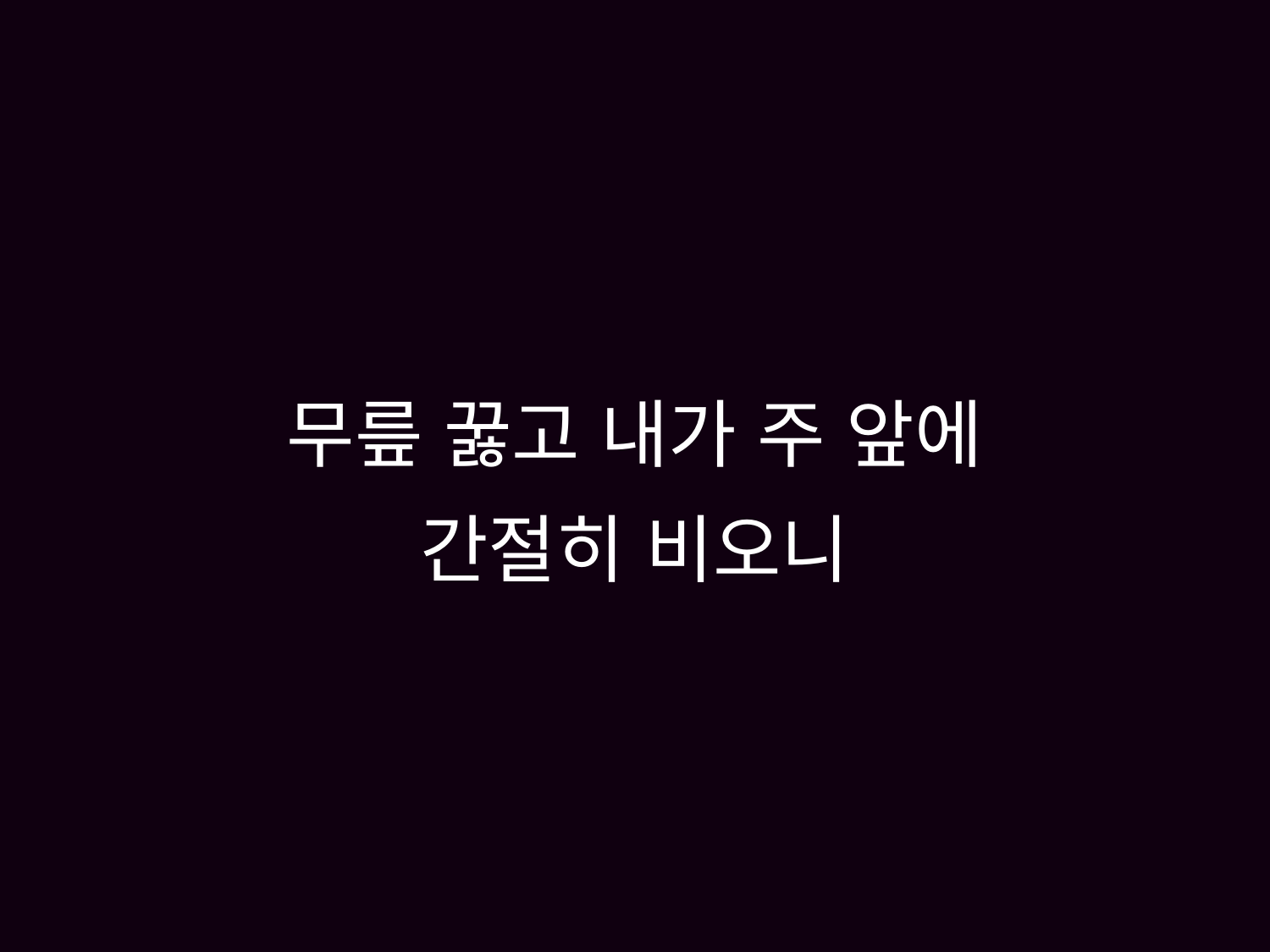

# 무릎 꿇고 내가 주 앞에 간절히 비오니